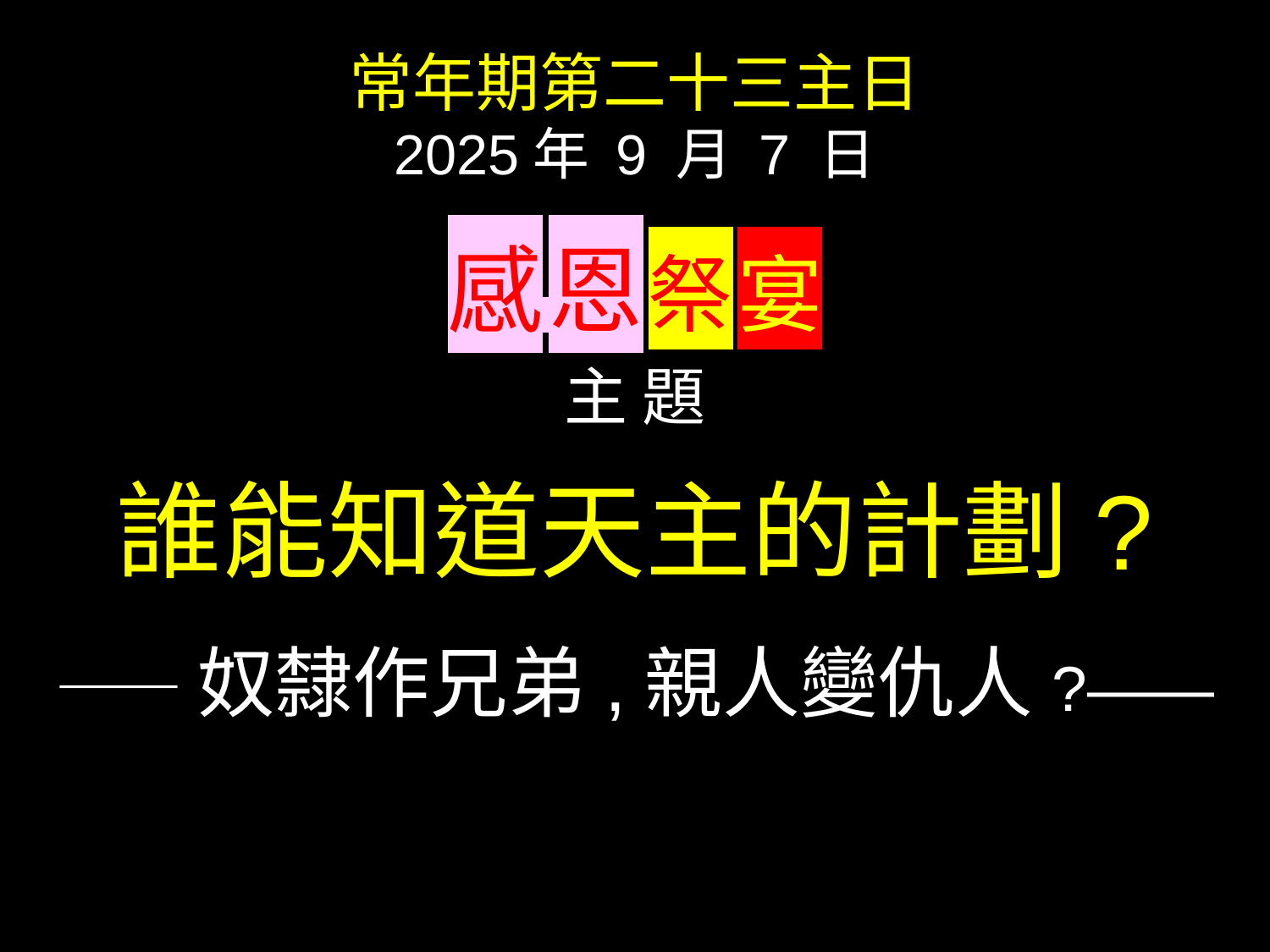

常年期第二十三主日
2025年 9 月 7 日

感 恩 祭 宴

主 題
誰能知道天主的計劃?
——奴隸作兄弟,親人變仇人?——